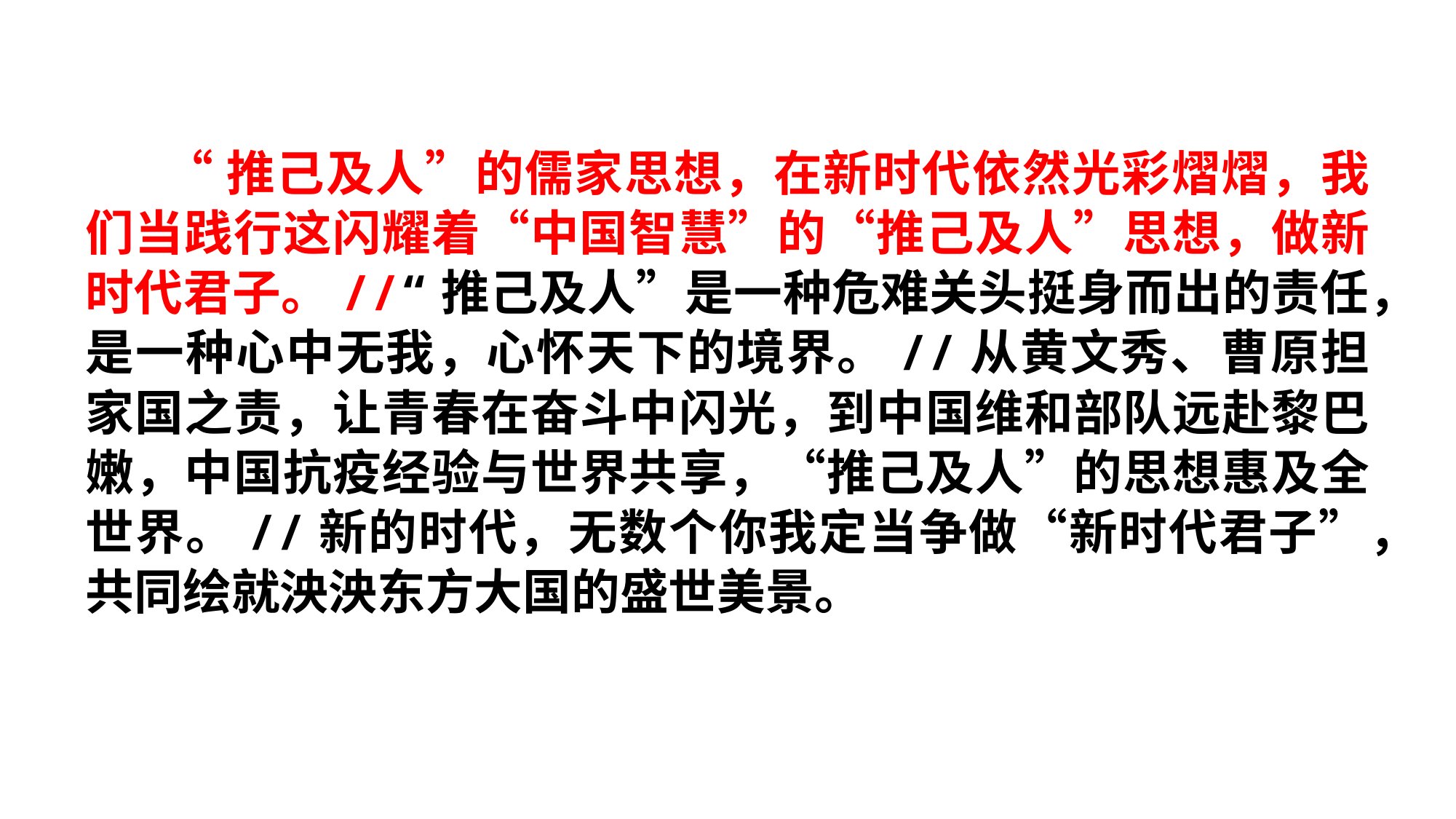

#
      “推己及人”的儒家思想，在新时代依然光彩熠熠，我们当践行这闪耀着“中国智慧”的“推己及人”思想，做新时代君子。//“推己及人”是一种危难关头挺身而出的责任，是一种心中无我，心怀天下的境界。//从黄文秀、曹原担家国之责，让青春在奋斗中闪光，到中国维和部队远赴黎巴嫩，中国抗疫经验与世界共享，“推己及人”的思想惠及全世界。//新的时代，无数个你我定当争做“新时代君子”，共同绘就泱泱东方大国的盛世美景。